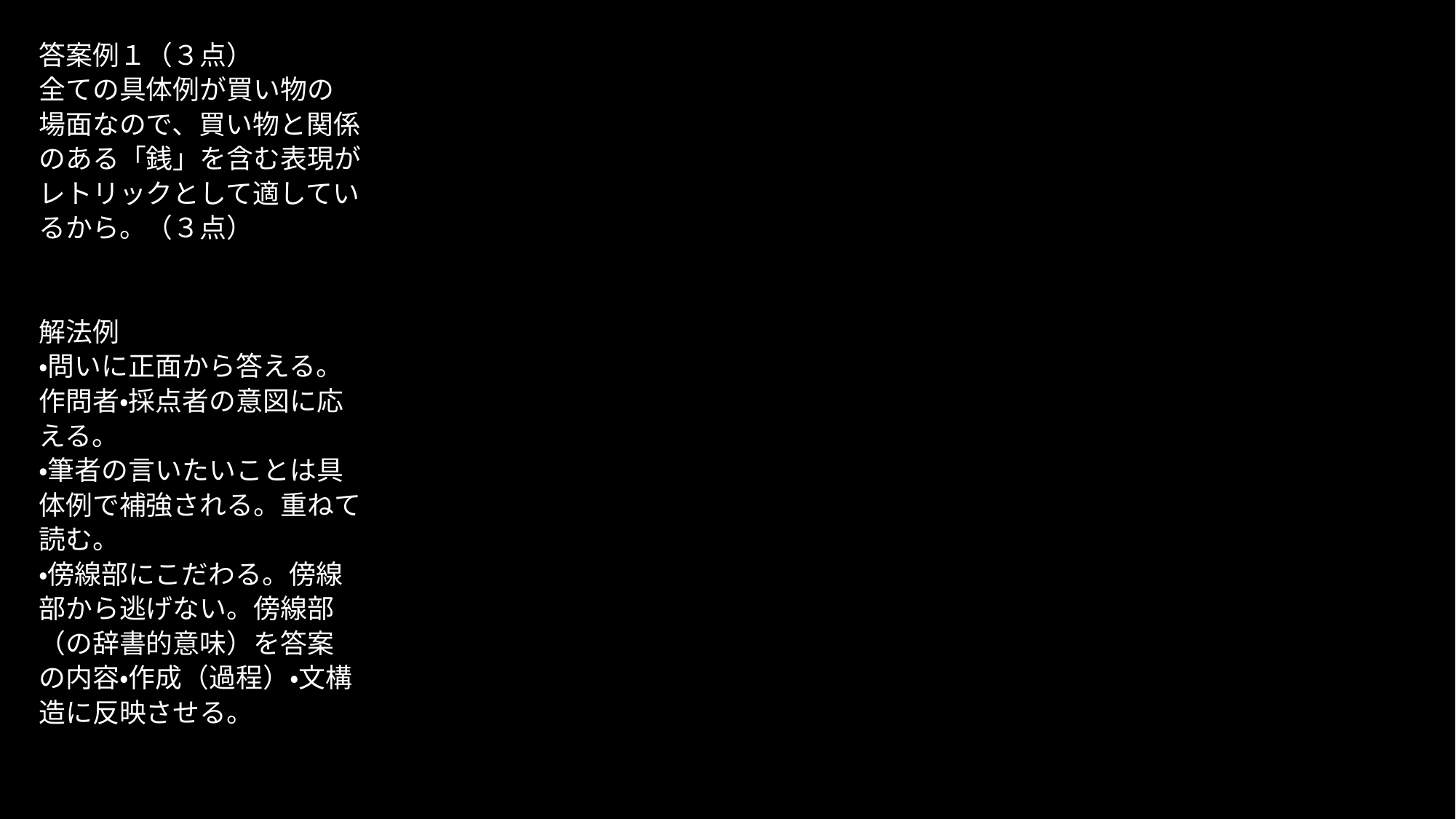

答案例１（３点）
全ての具体例が買い物の
場面なので、買い物と関係
のある「銭」を含む表現が
レトリックとして適してい
るから。（３点）

解法例
・問いに正面から答える。
作問者・採点者の意図に応
える。
・筆者の言いたいことは具
体例で補強される。重ねて
読む。
・傍線部にこだわる。傍線
部から逃げない。傍線部
（の辞書的意味）を答案
の内容・作成（過程）・文構
造に反映させる。